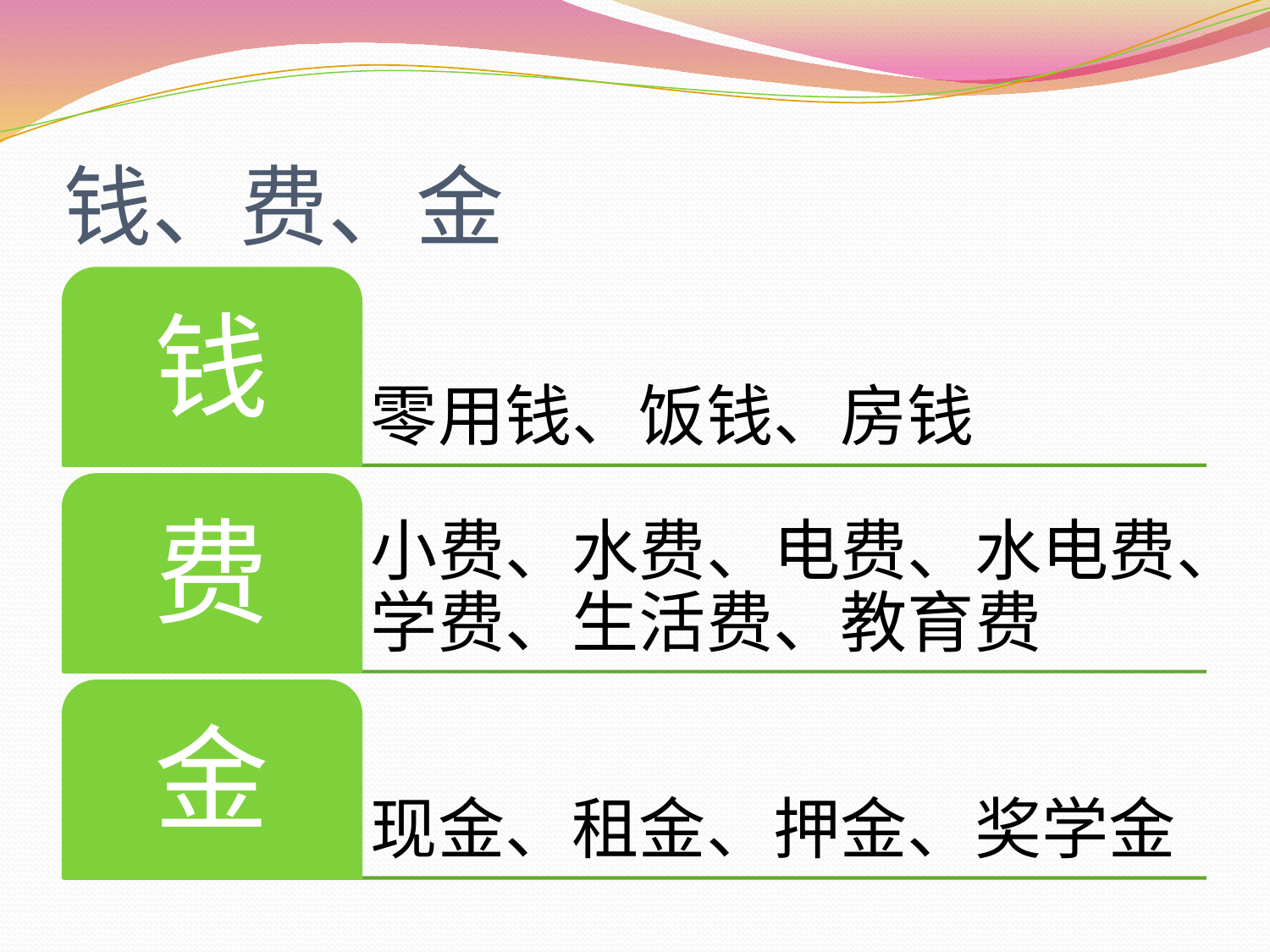

# 钱、费、金
零用钱、饭钱、房钱
钱
小费、水费、电费、水电费、学费、生活费、教育费
费
现金、租金、押金、奖学金
金